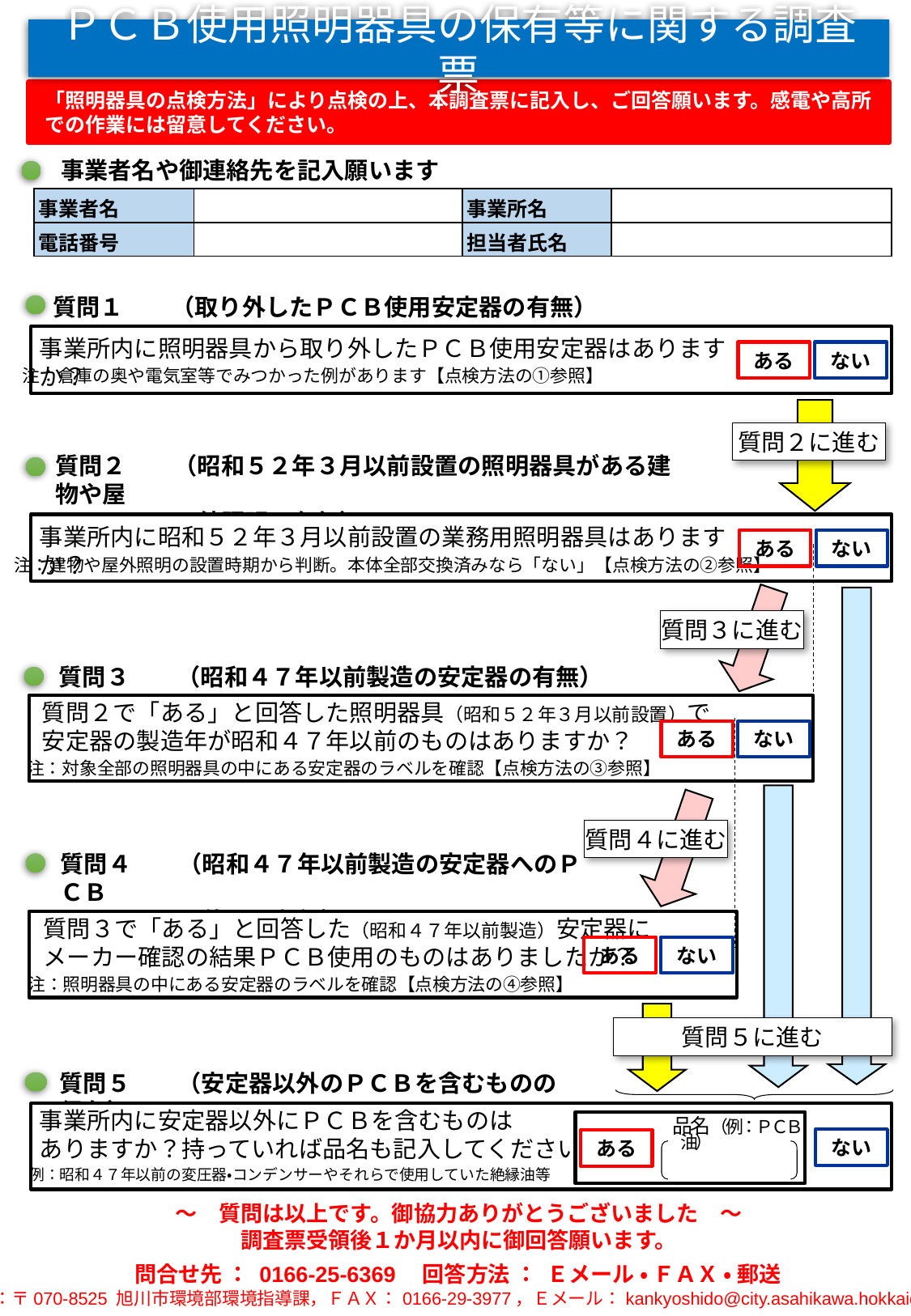

ＰＣＢ使用照明器具の保有等に関する調査票
「照明器具の点検方法」により点検の上、本調査票に記入し、ご回答願います。感電や高所での作業には留意してください。
事業者名や御連絡先を記入願います

| 事業者名 |  | 事業所名 |  |
| --- | --- | --- | --- |
| 電話番号 |  | 担当者氏名 |  |
質問１　　（取り外したＰＣＢ使用安定器の有無）

事業所内に照明器具から取り外したＰＣＢ使用安定器はありますか？
ある
ない
注：倉庫の奥や電気室等でみつかった例があります【点検方法の①参照】

質問２に進む
質問２　　（昭和５２年３月以前設置の照明器具がある建物や屋
　　　　　　外照明の有無）

事業所内に昭和５２年３月以前設置の業務用照明器具はありますか？
ある
ない
注：建物や屋外照明の設置時期から判断。本体全部交換済みなら「ない」【点検方法の②参照】

質問３に進む
質問３　　（昭和４７年以前製造の安定器の有無）

質問２で「ある」と回答した照明器具（昭和５２年３月以前設置）で
安定器の製造年が昭和４７年以前のものはありますか？

ある
ない
注：対象全部の照明器具の中にある安定器のラベルを確認【点検方法の③参照】

質問４に進む
質問４　　（昭和４７年以前製造の安定器へのＰＣＢ
　　　　　　使用の有無）

質問３で「ある」と回答した（昭和４７年以前製造）安定器に
メーカー確認の結果ＰＣＢ使用のものはありましたか？

ある
ない

注：照明器具の中にある安定器のラベルを確認【点検方法の④参照】

質問５に進む
質問５　　（安定器以外のＰＣＢを含むものの保有）

事業所内に安定器以外にＰＣＢを含むものは
ありますか？持っていれば品名も記入してください。

ない

ある
品名（例：ＰＣＢ油）

例：昭和４７年以前の変圧器・コンデンサーやそれらで使用していた絶縁油等
～　質問は以上です。御協力ありがとうございました　～
調査票受領後１か月以内に御回答願います。
問合せ先 ： 0166-25-6369　回答方法 ：  Ｅメール ・ ＦＡＸ ・ 郵送
【郵送：〒070-8525 旭川市環境部環境指導課，ＦＡＸ：0166-29-3977，Ｅメール：kankyoshido@city.asahikawa.hokkaido.jp】